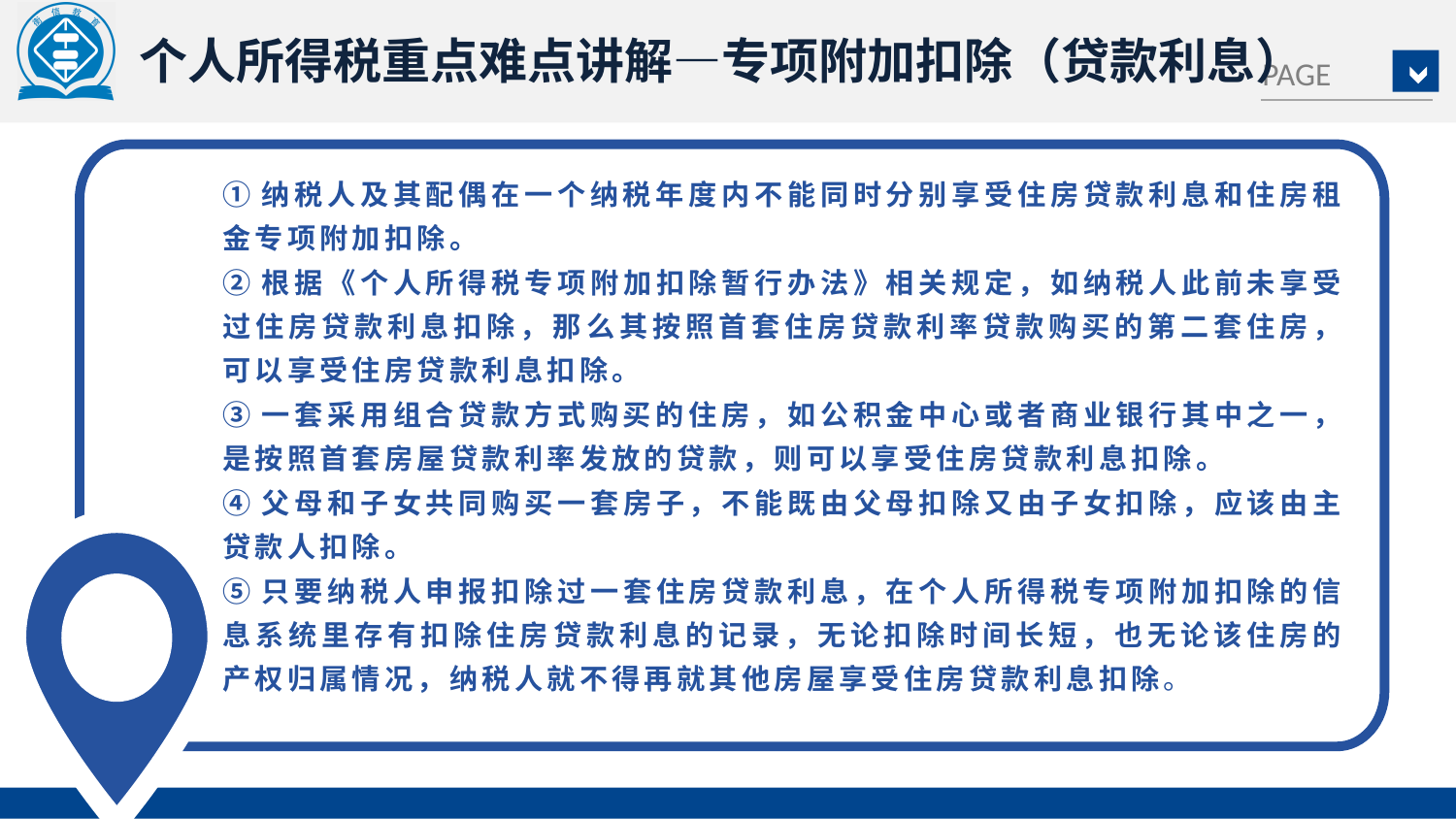

个人所得税重点难点讲解—专项附加扣除（贷款利息）
23

①纳税人及其配偶在一个纳税年度内不能同时分别享受住房贷款利息和住房租金专项附加扣除。
②根据《个人所得税专项附加扣除暂行办法》相关规定，如纳税人此前未享受过住房贷款利息扣除，那么其按照首套住房贷款利率贷款购买的第二套住房，可以享受住房贷款利息扣除。
③一套采用组合贷款方式购买的住房，如公积金中心或者商业银行其中之一，是按照首套房屋贷款利率发放的贷款，则可以享受住房贷款利息扣除。
④父母和子女共同购买一套房子，不能既由父母扣除又由子女扣除，应该由主贷款人扣除。
⑤只要纳税人申报扣除过一套住房贷款利息，在个人所得税专项附加扣除的信息系统里存有扣除住房贷款利息的记录，无论扣除时间长短，也无论该住房的产权归属情况，纳税人就不得再就其他房屋享受住房贷款利息扣除。